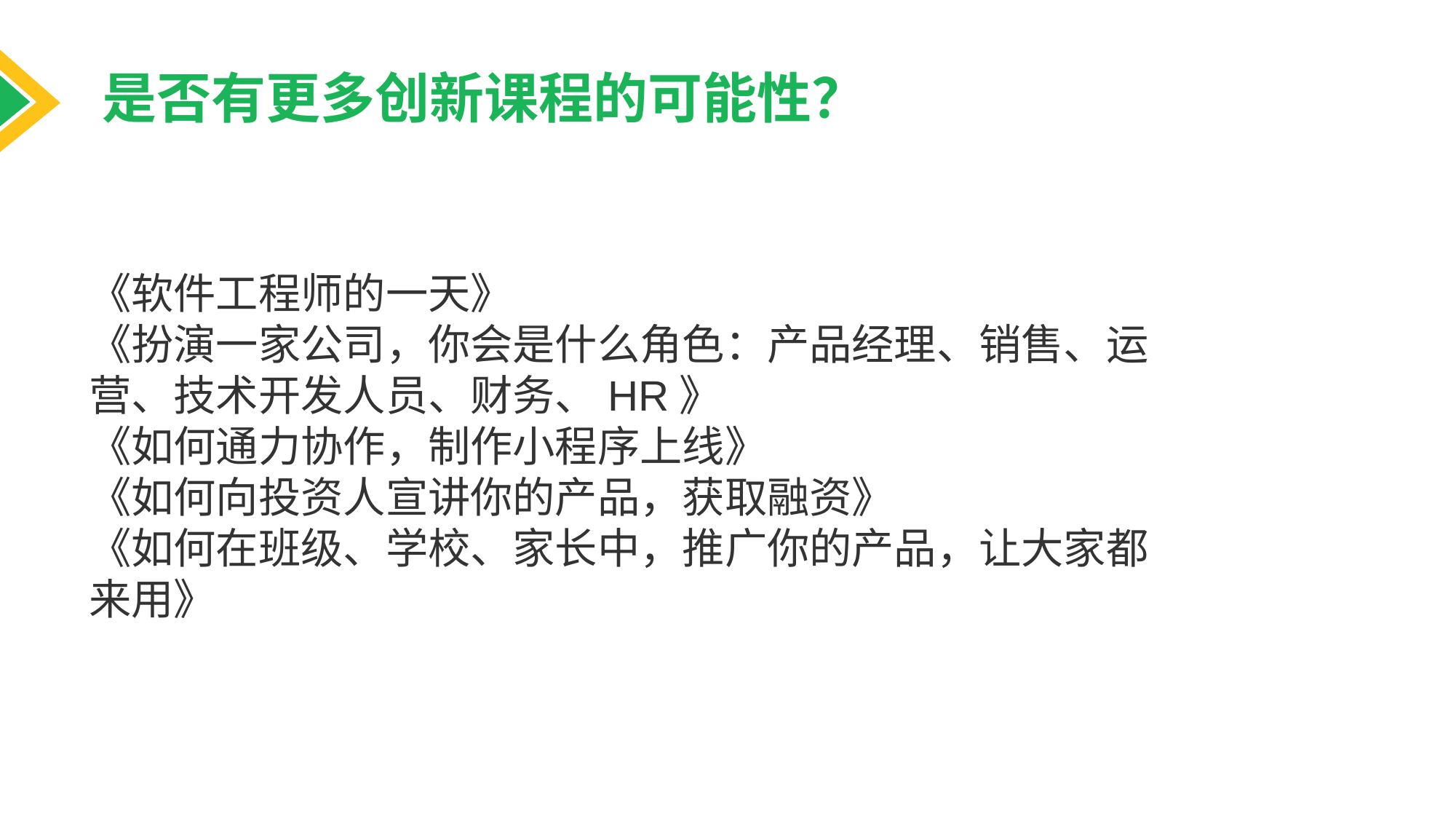

是否有更多创新课程的可能性？

《软件工程师的一天》
《扮演一家公司，你会是什么角色：产品经理、销售、运营、技术开发人员、财务、HR》
《如何通力协作，制作小程序上线》
《如何向投资人宣讲你的产品，获取融资》
《如何在班级、学校、家长中，推广你的产品，让大家都来用》